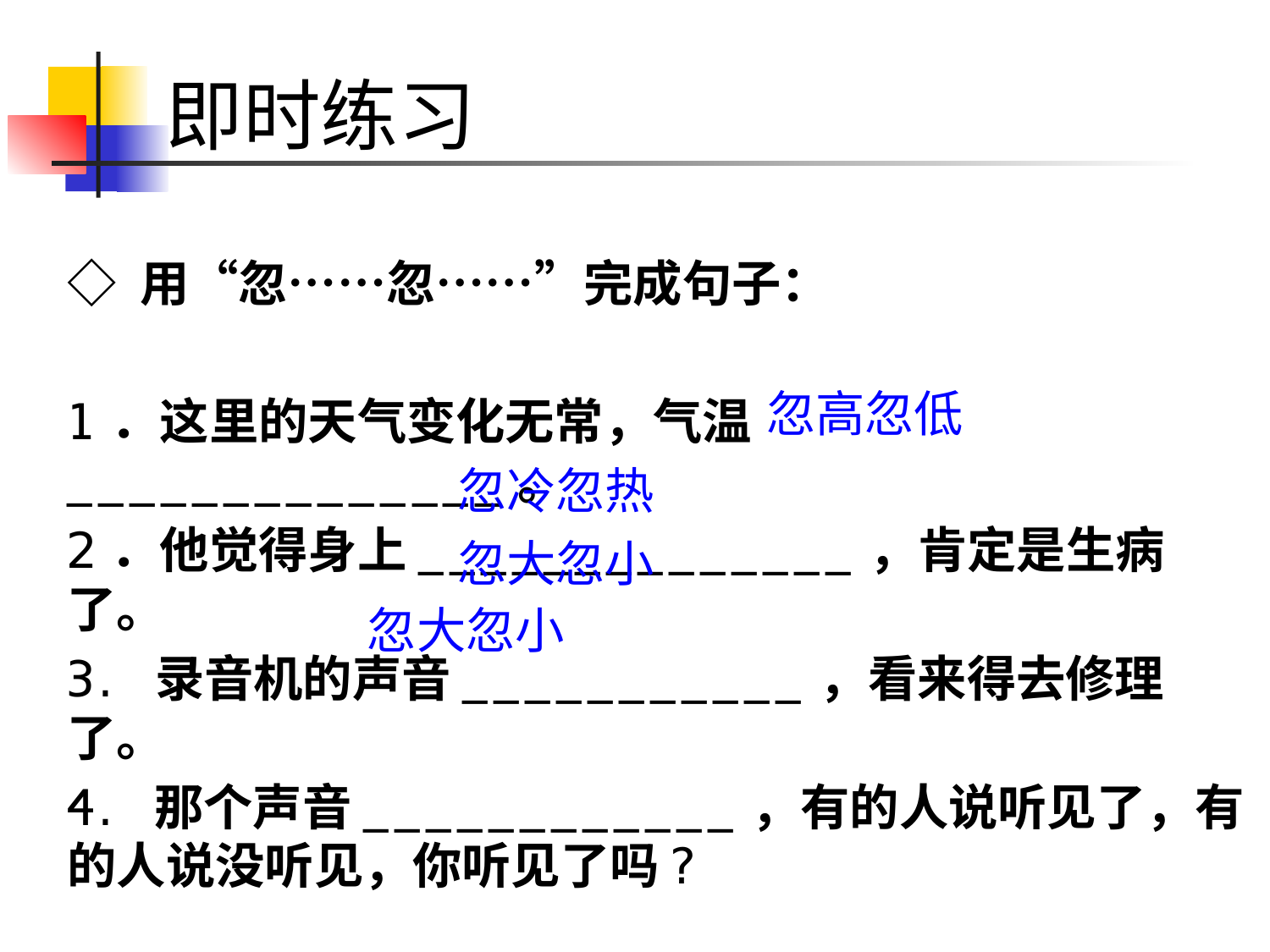

# 即时练习
◇ 用“忽……忽……”完成句子：

1．这里的天气变化无常，气温______________。
2．他觉得身上______________，肯定是生病了。
3.  录音机的声音___________，看来得去修理了。
4.  那个声音____________，有的人说听见了，有的人说没听见，你听见了吗?
忽高忽低
忽冷忽热
忽大忽小
忽大忽小